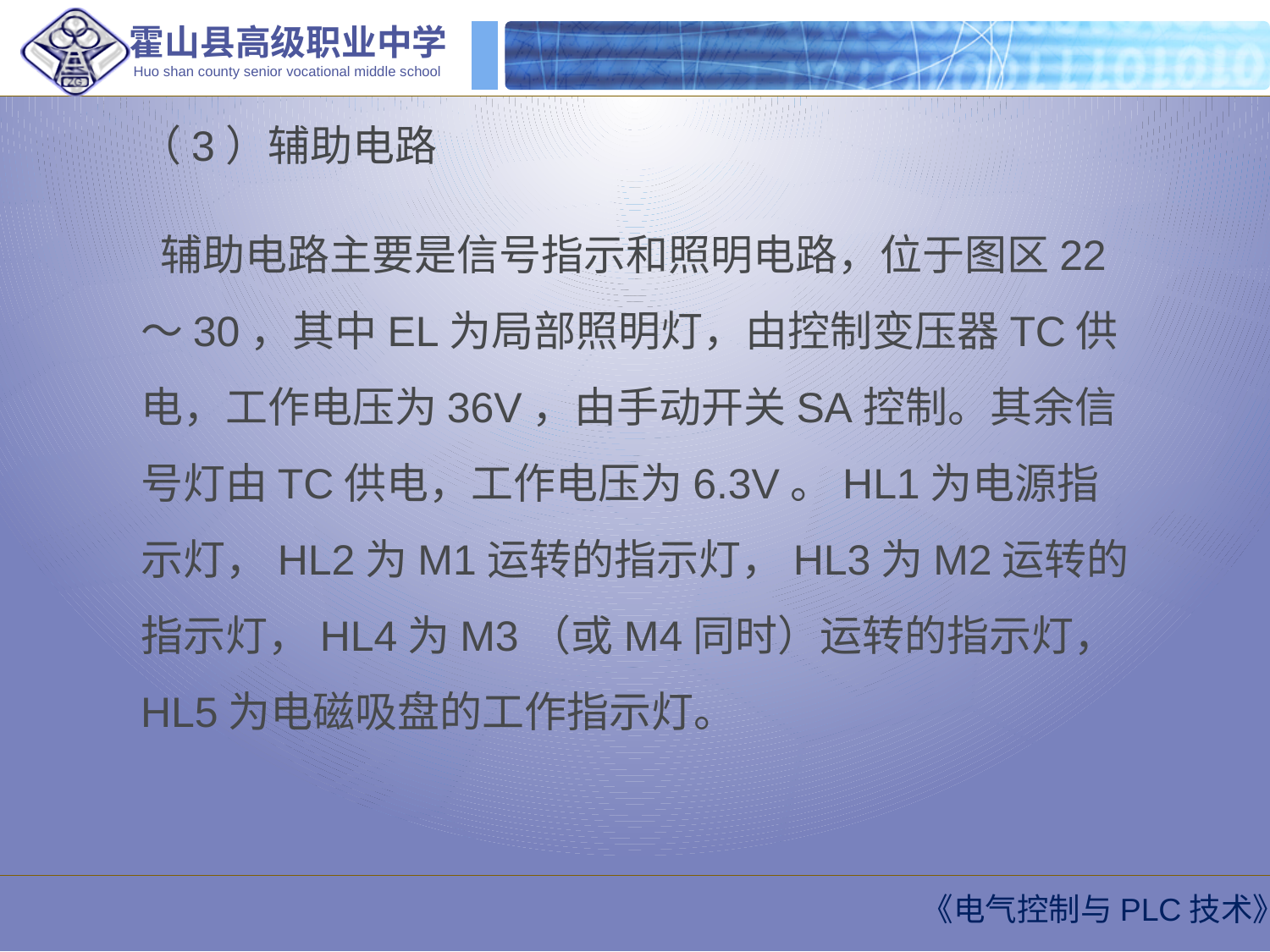

（3）辅助电路
 辅助电路主要是信号指示和照明电路，位于图区22～30，其中EL为局部照明灯，由控制变压器TC供电，工作电压为36V，由手动开关SA控制。其余信号灯由TC供电，工作电压为6.3V。HL1为电源指示灯，HL2为M1运转的指示灯，HL3为M2运转的指示灯，HL4为M3（或M4同时）运转的指示灯，HL5为电磁吸盘的工作指示灯。